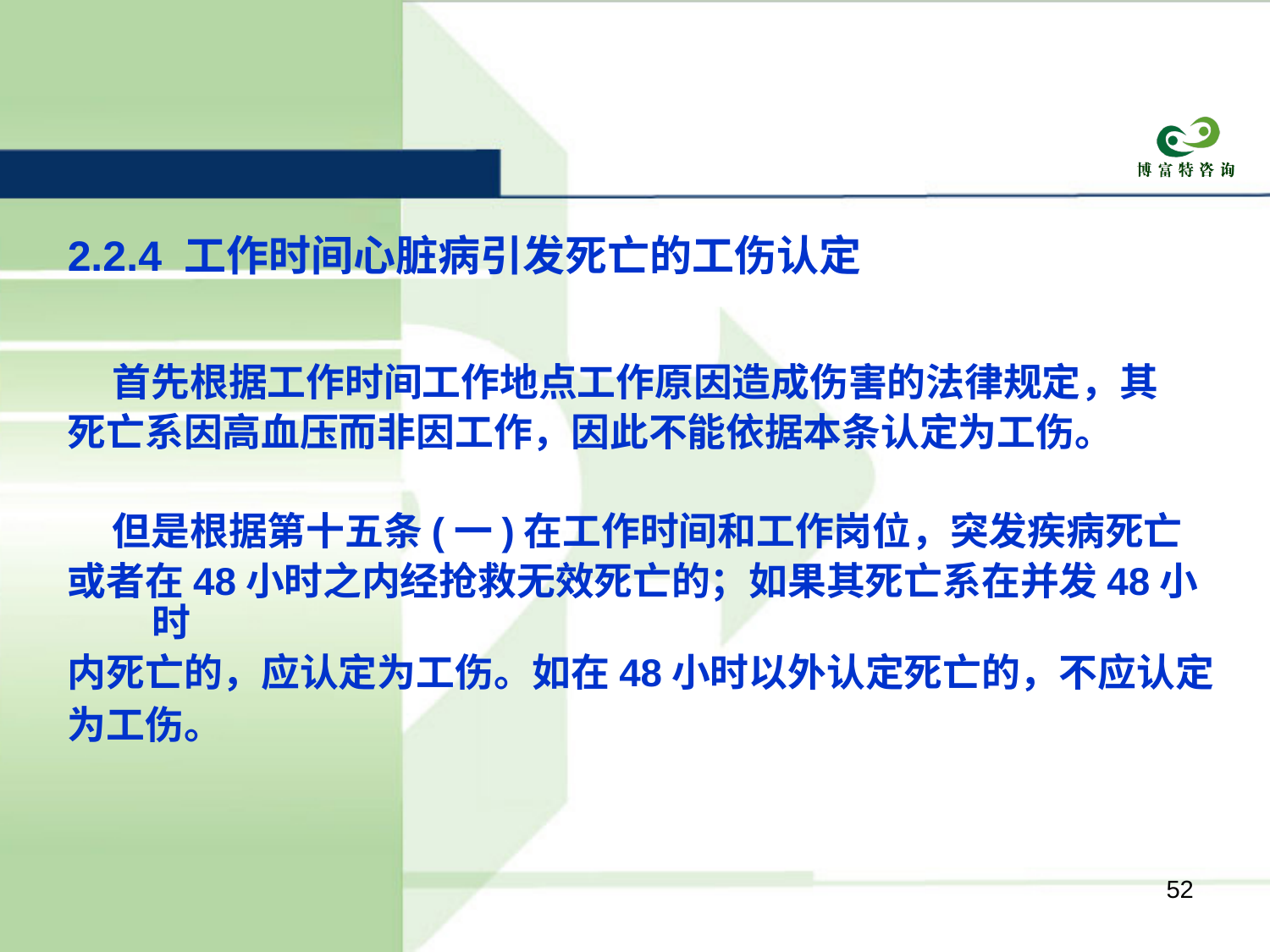

2.2.4 工作时间心脏病引发死亡的工伤认定

    首先根据工作时间工作地点工作原因造成伤害的法律规定，其
死亡系因高血压而非因工作，因此不能依据本条认定为工伤。

    但是根据第十五条(一)在工作时间和工作岗位，突发疾病死亡
或者在48小时之内经抢救无效死亡的；如果其死亡系在并发48小时
内死亡的，应认定为工伤。如在48小时以外认定死亡的，不应认定
为工伤。
52